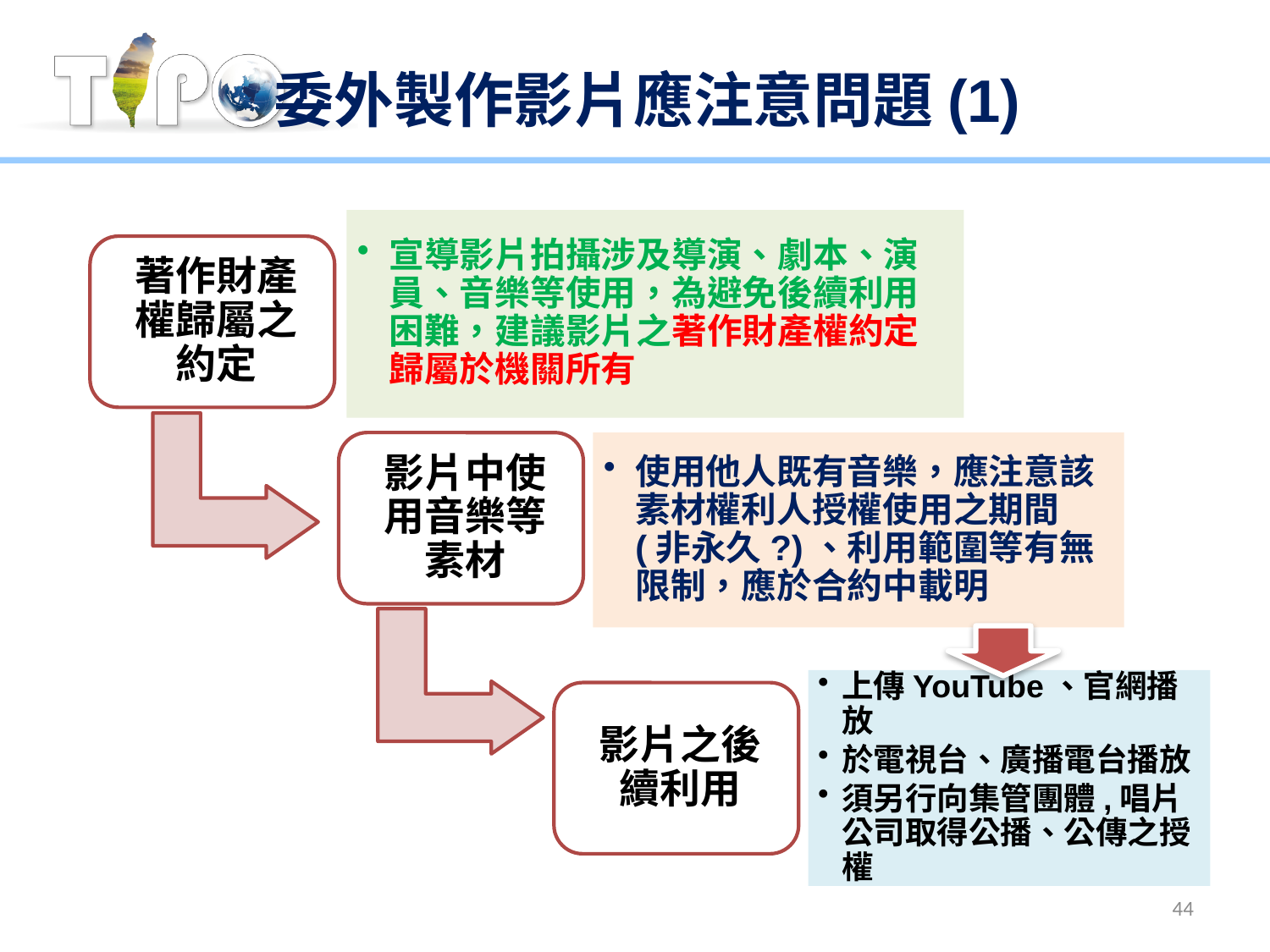

# 委外製作影片應注意問題(1)
著作財產權歸屬之約定
宣導影片拍攝涉及導演、劇本、演員、音樂等使用，為避免後續利用困難，建議影片之著作財產權約定歸屬於機關所有
影片中使用音樂等素材
使用他人既有音樂，應注意該素材權利人授權使用之期間(非永久?)、利用範圍等有無限制，應於合約中載明
影片之後續利用
上傳YouTube、官網播放
於電視台、廣播電台播放
須另行向集管團體,唱片公司取得公播、公傳之授權

44